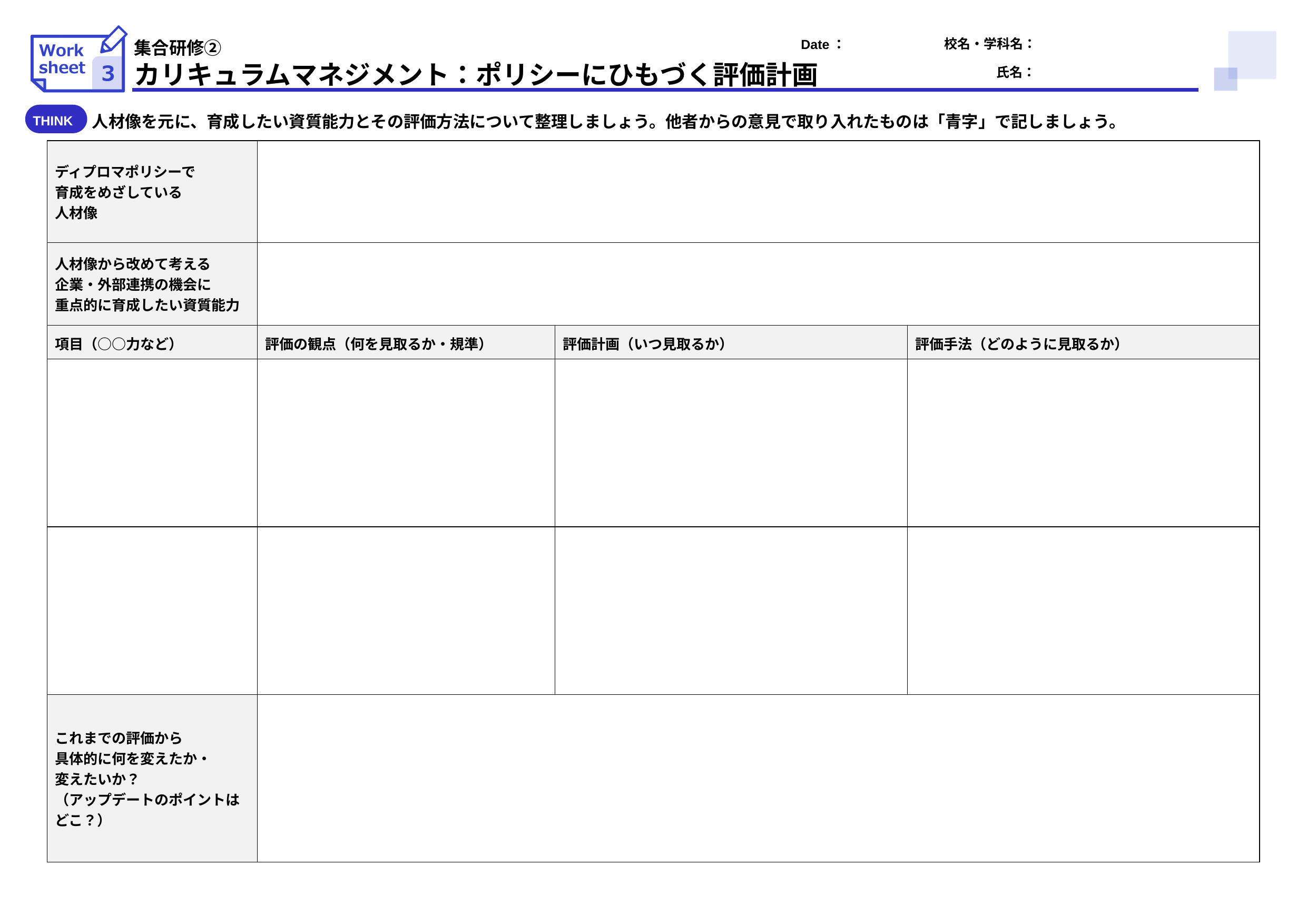

THINK
人材像を元に、育成したい資質能力とその評価方法について整理しましょう。他者からの意見で取り入れたものは「青字」で記しましょう。
| ディプロマポリシーで 育成をめざしている 人材像 |  |  |  |
| --- | --- | --- | --- |
| 人材像から改めて考える 企業・外部連携の機会に 重点的に育成したい資質能力 |  |  |  |
| 項目（○○力など） | 評価の観点（何を見取るか・規準） | 評価計画（いつ見取るか） | 評価手法（どのように見取るか） |
|  |  |  |  |
|  |  |  |  |
| これまでの評価から 具体的に何を変えたか・ 変えたいか？ （アップデートのポイントはどこ？） |  |  |  |